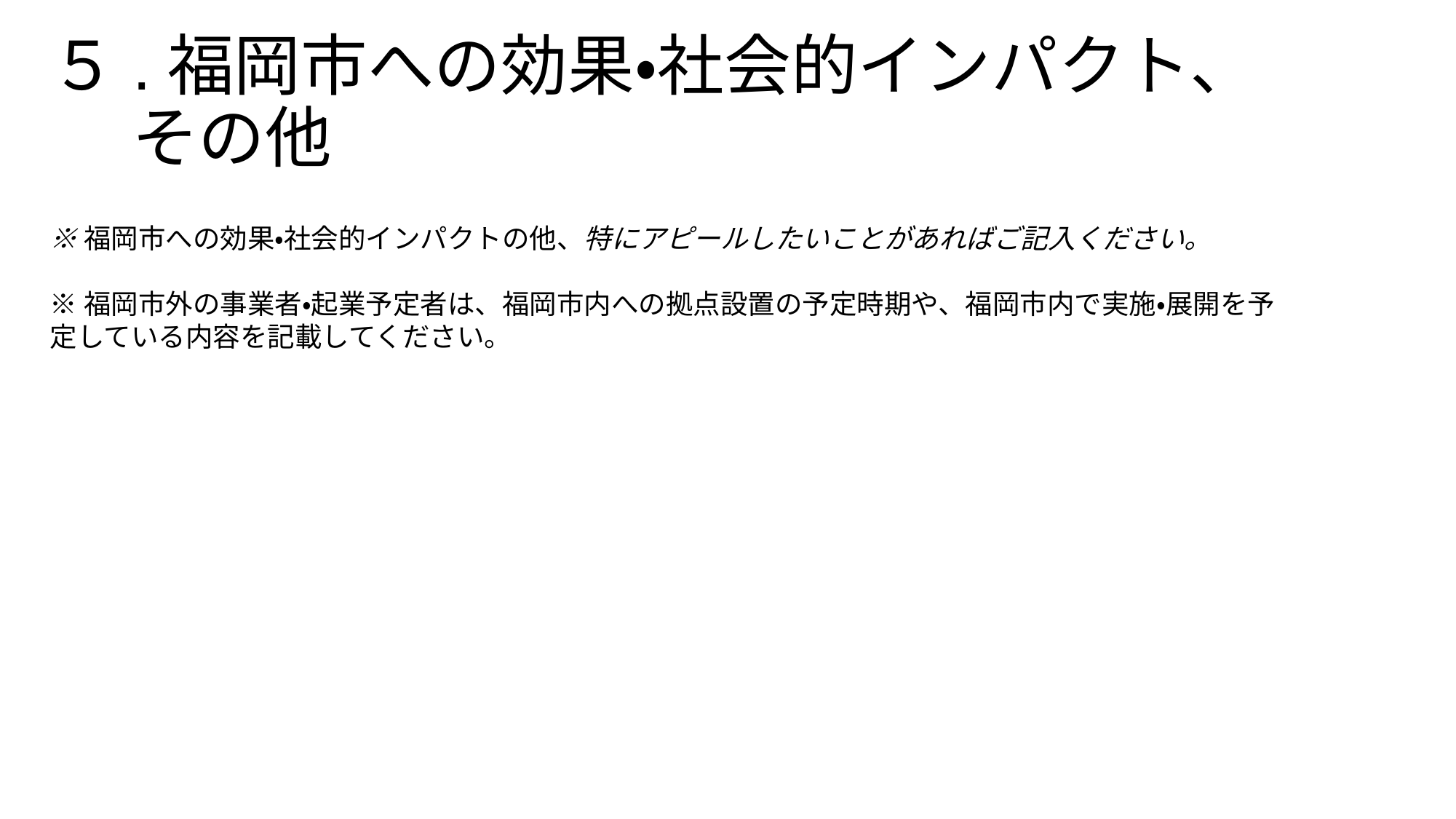

# ５.福岡市への効果・社会的インパクト、 　 その他
※福岡市への効果・社会的インパクトの他、特にアピールしたいことがあればご記入ください。

※福岡市外の事業者・起業予定者は、福岡市内への拠点設置の予定時期や、福岡市内で実施・展開を予定している内容を記載してください。